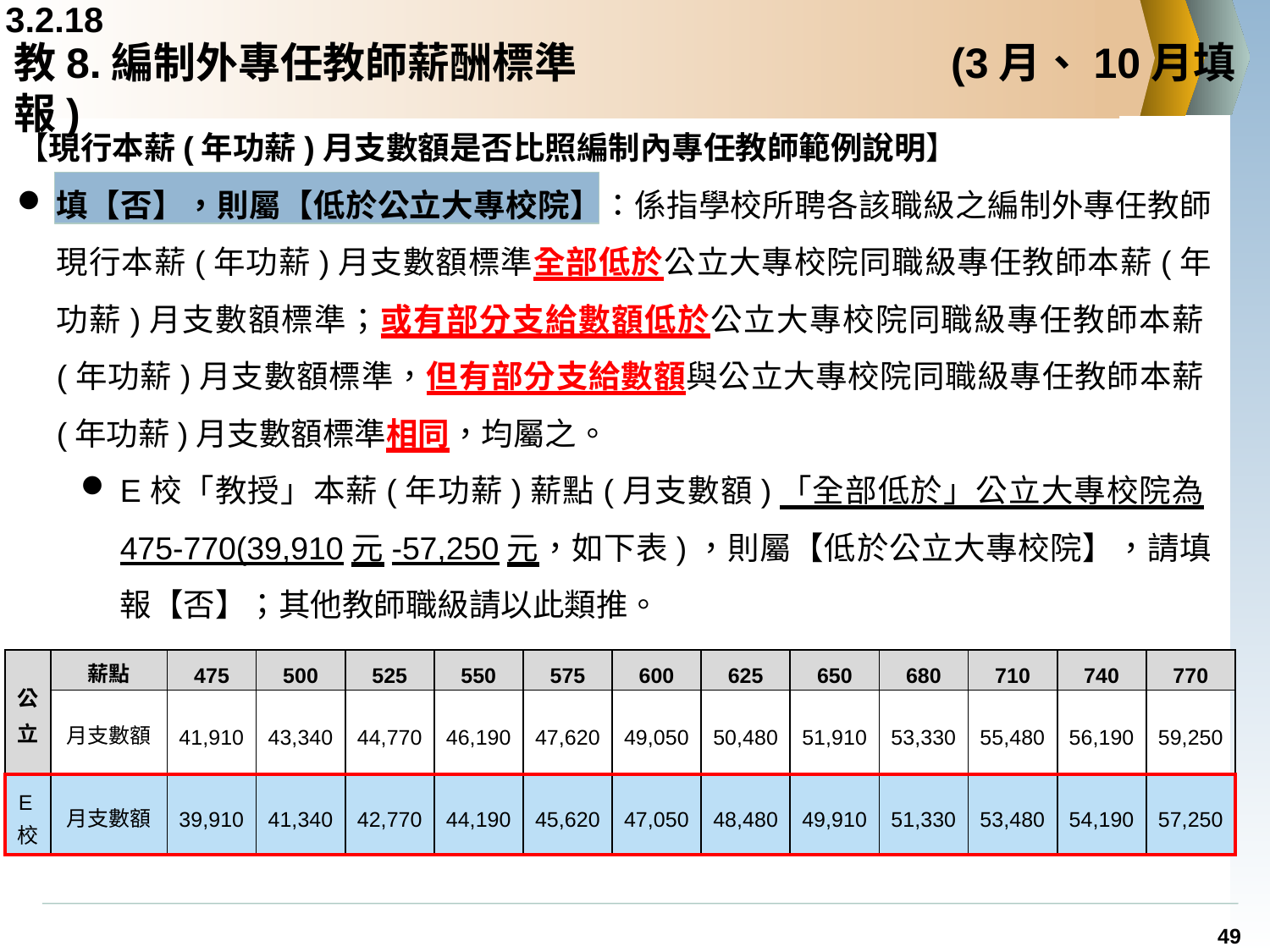

3.2.18
# 教8.編制外專任教師薪酬標準	 	          	    (3月、10月填報)
【現行本薪(年功薪)月支數額是否比照編制內專任教師範例說明】
填【否】，則屬【低於公立大專校院】：係指學校所聘各該職級之編制外專任教師現行本薪(年功薪)月支數額標準全部低於公立大專校院同職級專任教師本薪(年功薪)月支數額標準；或有部分支給數額低於公立大專校院同職級專任教師本薪(年功薪)月支數額標準，但有部分支給數額與公立大專校院同職級專任教師本薪(年功薪)月支數額標準相同，均屬之。
E校「教授」本薪(年功薪)薪點(月支數額)「全部低於」公立大專校院為475-770(39,910元-57,250元，如下表)，則屬【低於公立大專校院】，請填報【否】；其他教師職級請以此類推。

| 公立 | 薪點 | 475 | 500 | 525 | 550 | 575 | 600 | 625 | 650 | 680 | 710 | 740 | 770 |
| --- | --- | --- | --- | --- | --- | --- | --- | --- | --- | --- | --- | --- | --- |
|  | 月支數額 | 41,910 | 43,340 | 44,770 | 46,190 | 47,620 | 49,050 | 50,480 | 51,910 | 53,330 | 55,480 | 56,190 | 59,250 |
| E校 | 月支數額 | 39,910 | 41,340 | 42,770 | 44,190 | 45,620 | 47,050 | 48,480 | 49,910 | 51,330 | 53,480 | 54,190 | 57,250 |